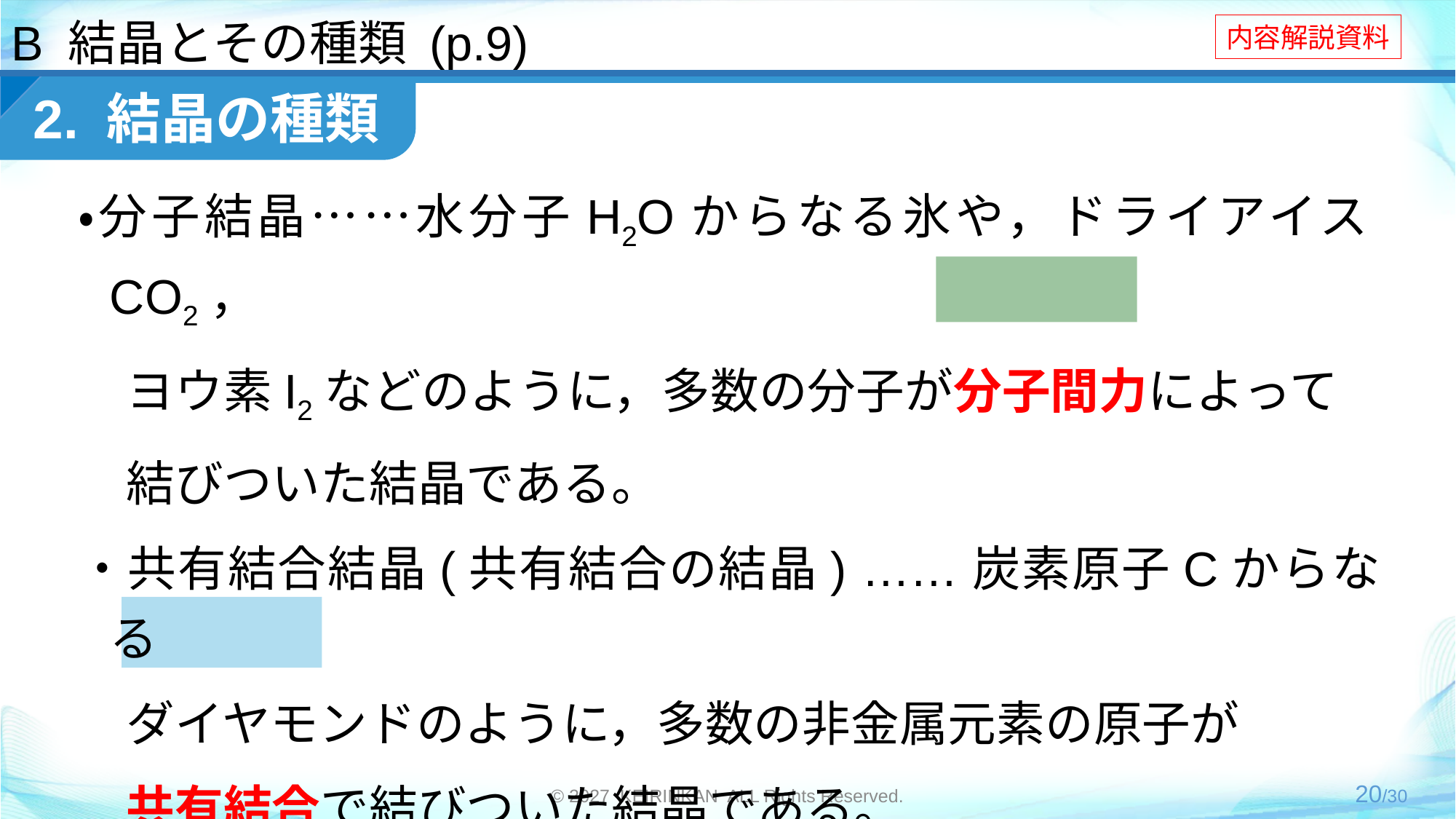

B 結晶とその種類 (p.9)

 2. 結晶の種類
・分子結晶……水分子H2Oからなる氷や，ドライアイスCO2，
　ヨウ素I2などのように，多数の分子が分子間力によって
　結びついた結晶である。
・共有結合結晶(共有結合の結晶) ……炭素原子Cからなる
　ダイヤモンドのように，多数の非金属元素の原子が
　共有結合で結びついた結晶である。